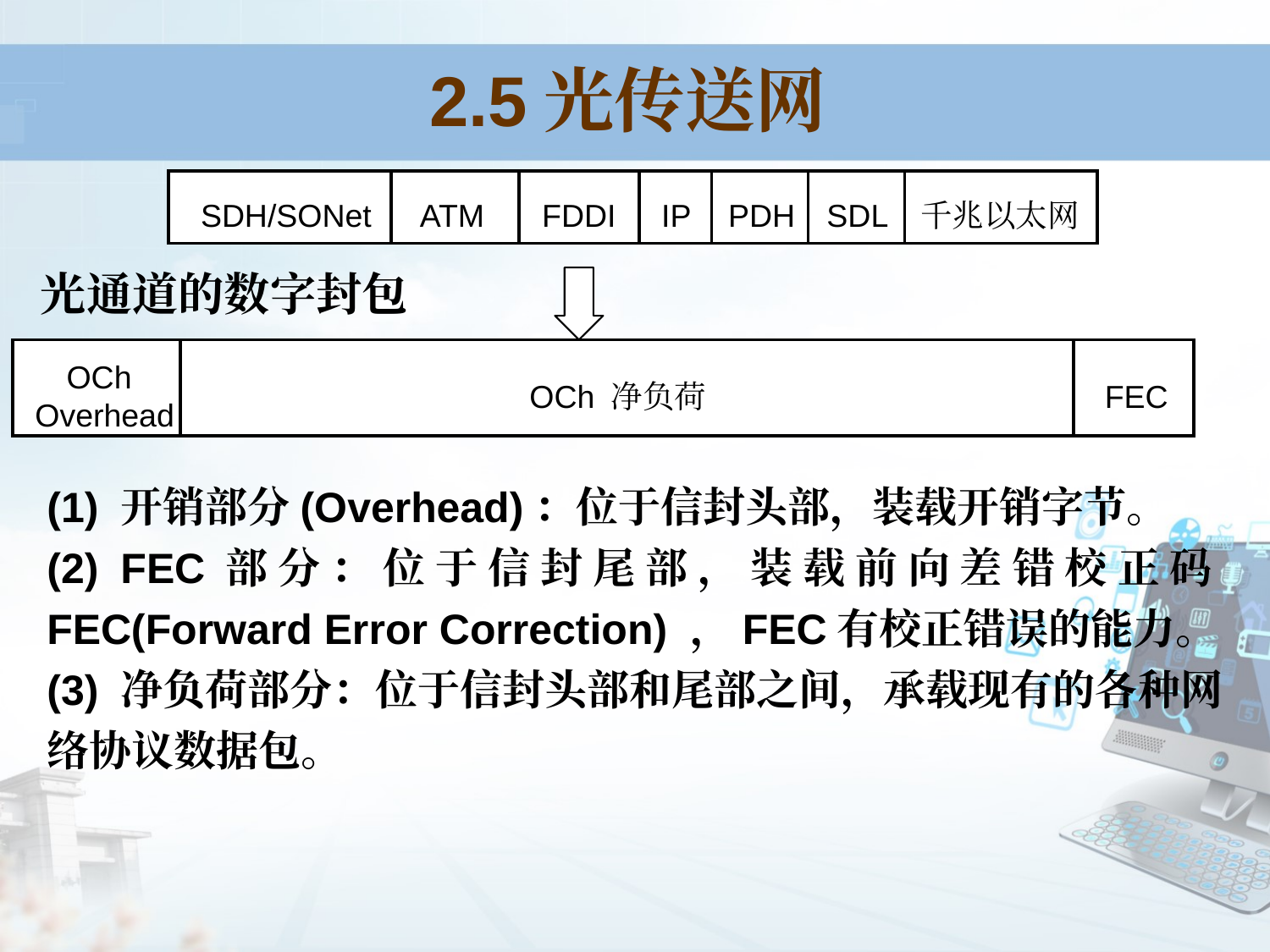

2.5光传送网

SDH/SONet
ATM
FDDI
IP
PDH
SDL
千兆以太网

OCh
OCh 净负荷
FEC
Overhead
光通道的数字封包
(1) 开销部分(Overhead)：位于信封头部，装载开销字节。
(2) FEC部分：位于信封尾部，装载前向差错校正码FEC(Forward Error Correction) ，FEC有校正错误的能力。
(3) 净负荷部分：位于信封头部和尾部之间，承载现有的各种网络协议数据包。